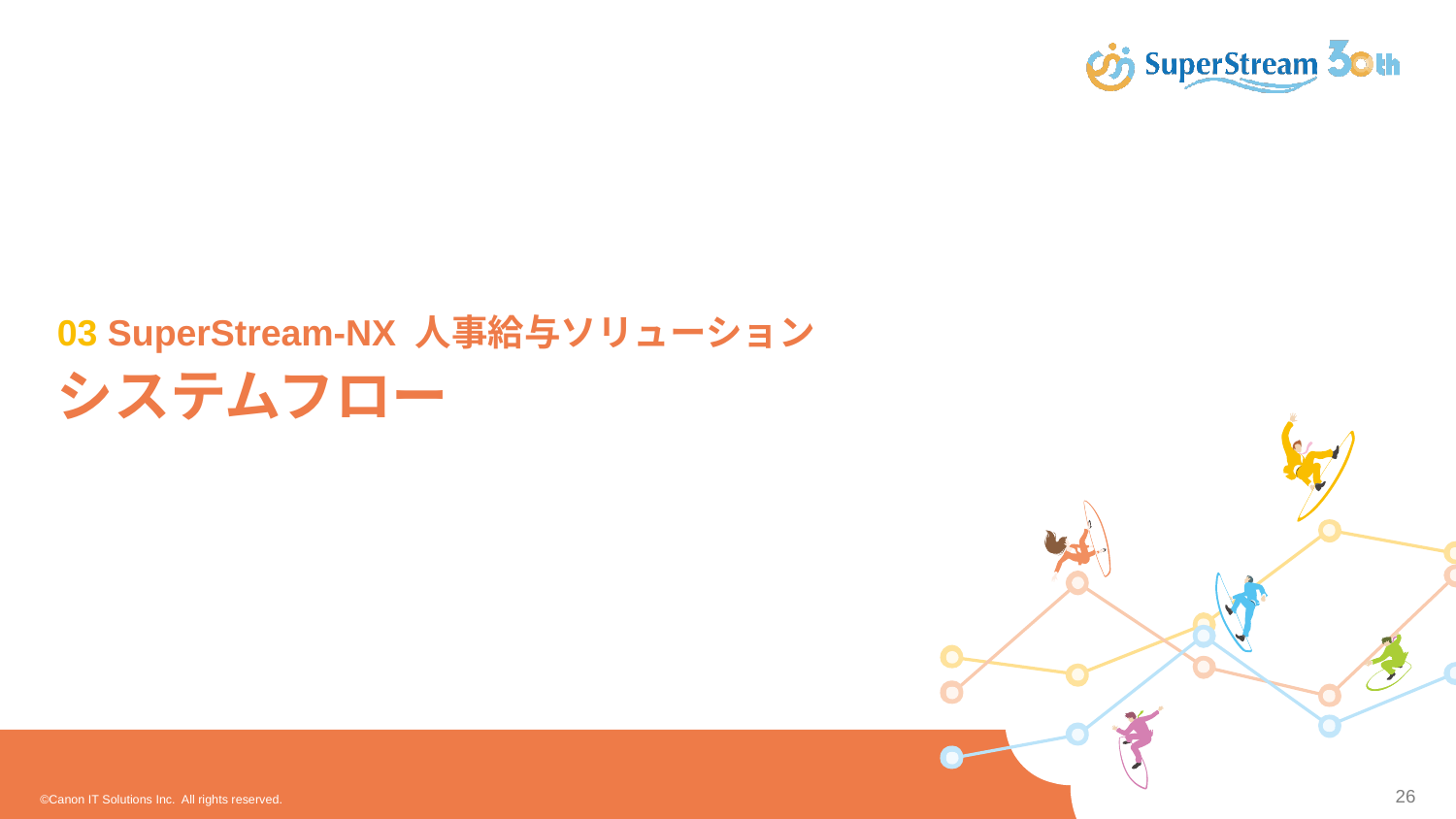

# 03 SuperStream-NX 人事給与ソリューション システムフロー
©Canon IT Solutions Inc.  All rights reserved.
26